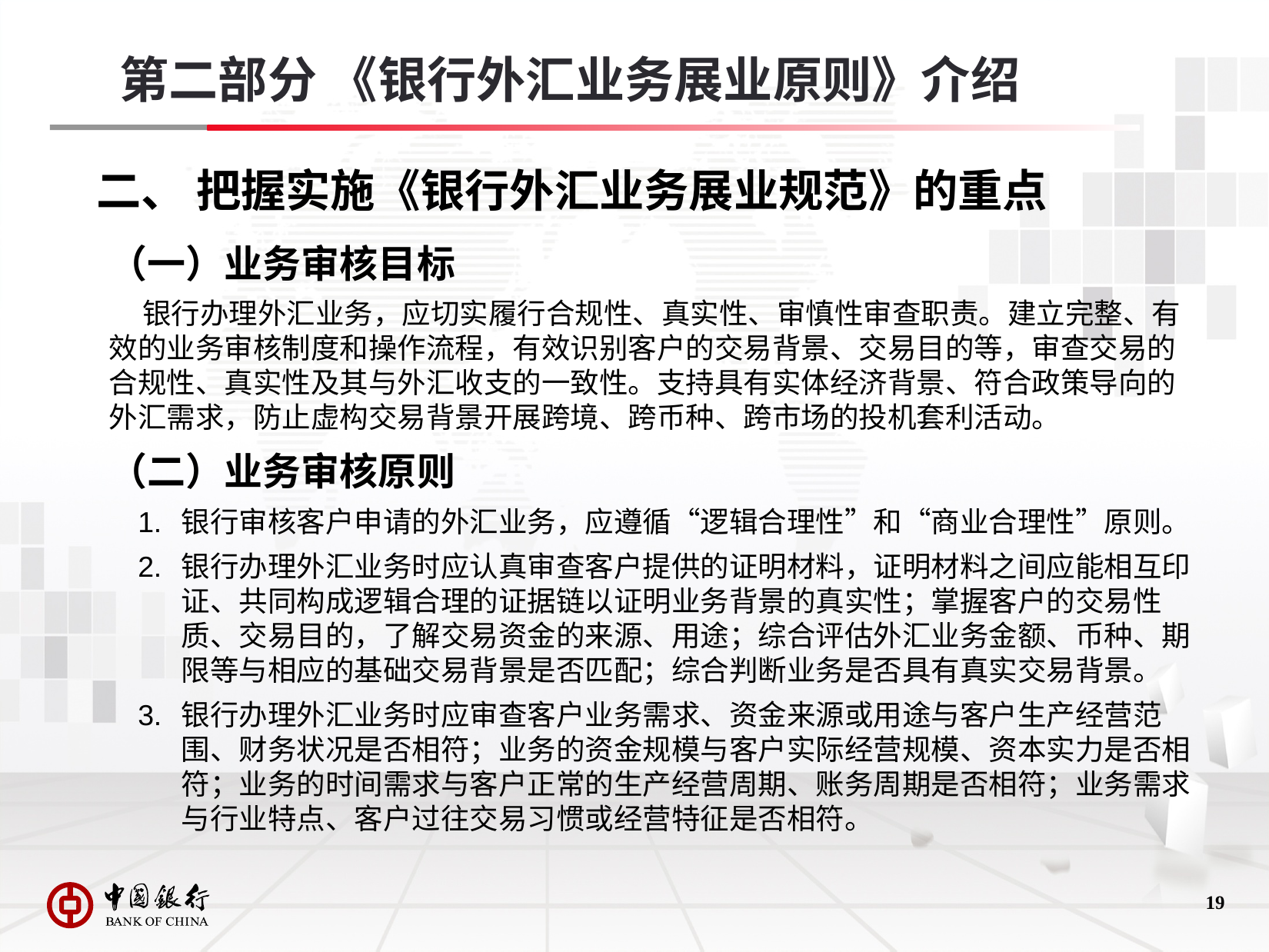

第二部分 《银行外汇业务展业原则》介绍
# 二、 把握实施《银行外汇业务展业规范》的重点
（一）业务审核目标
    银行办理外汇业务，应切实履行合规性、真实性、审慎性审查职责。建立完整、有效的业务审核制度和操作流程，有效识别客户的交易背景、交易目的等，审查交易的合规性、真实性及其与外汇收支的一致性。支持具有实体经济背景、符合政策导向的外汇需求，防止虚构交易背景开展跨境、跨币种、跨市场的投机套利活动。
（二）业务审核原则
银行审核客户申请的外汇业务，应遵循“逻辑合理性”和“商业合理性”原则。
银行办理外汇业务时应认真审查客户提供的证明材料，证明材料之间应能相互印证、共同构成逻辑合理的证据链以证明业务背景的真实性；掌握客户的交易性质、交易目的，了解交易资金的来源、用途；综合评估外汇业务金额、币种、期限等与相应的基础交易背景是否匹配；综合判断业务是否具有真实交易背景。
银行办理外汇业务时应审查客户业务需求、资金来源或用途与客户生产经营范围、财务状况是否相符；业务的资金规模与客户实际经营规模、资本实力是否相符；业务的时间需求与客户正常的生产经营周期、账务周期是否相符；业务需求与行业特点、客户过往交易习惯或经营特征是否相符。
19